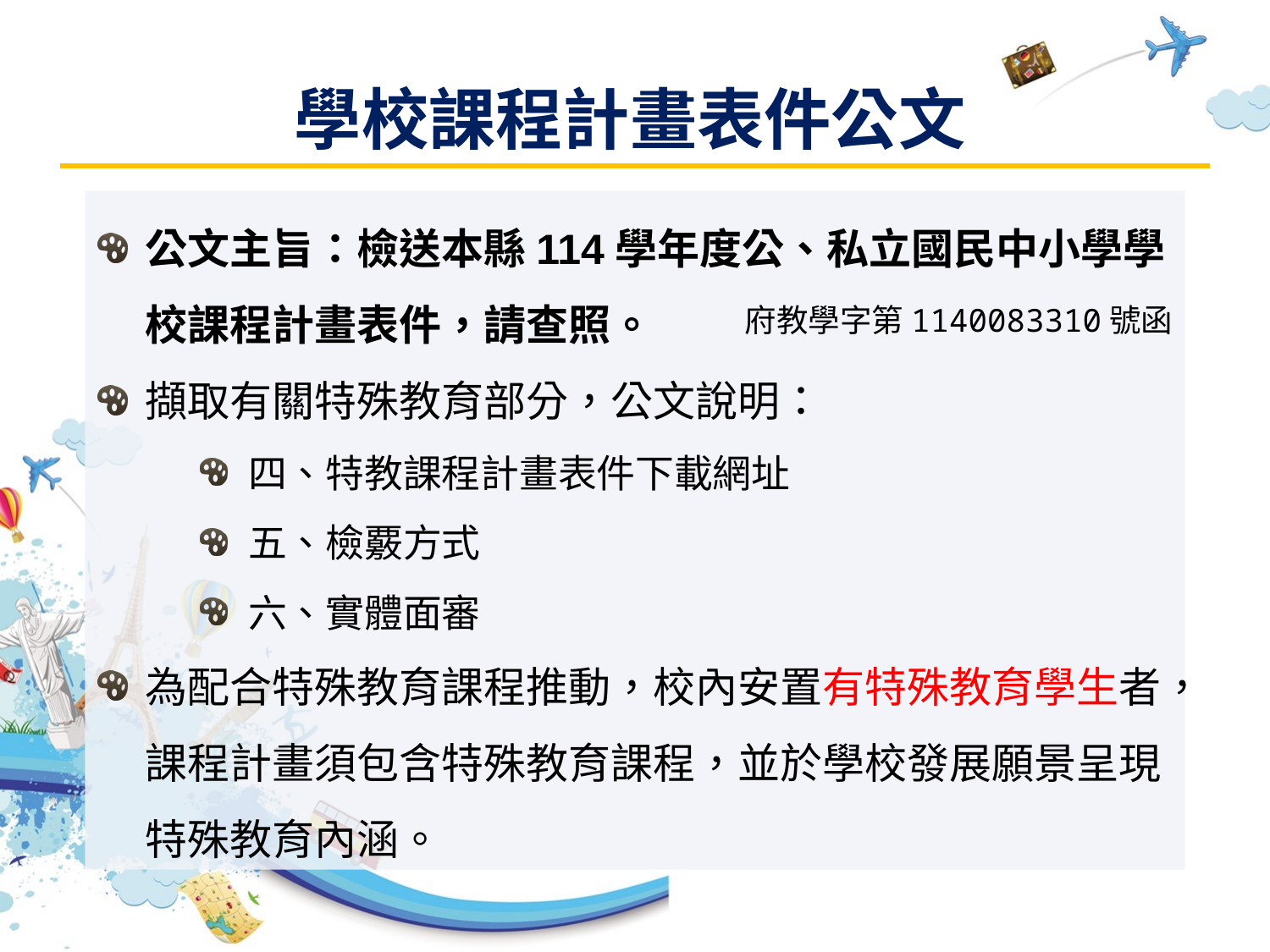

# 學校課程計畫表件公文
公文主旨：檢送本縣114學年度公、私立國民中小學學校課程計畫表件，請查照。
擷取有關特殊教育部分，公文說明：
四、特教課程計畫表件下載網址
五、檢覈方式
六、實體面審
為配合特殊教育課程推動，校內安置有特殊教育學生者，課程計畫須包含特殊教育課程，並於學校發展願景呈現特殊教育內涵。
府教學字第1140083310號函